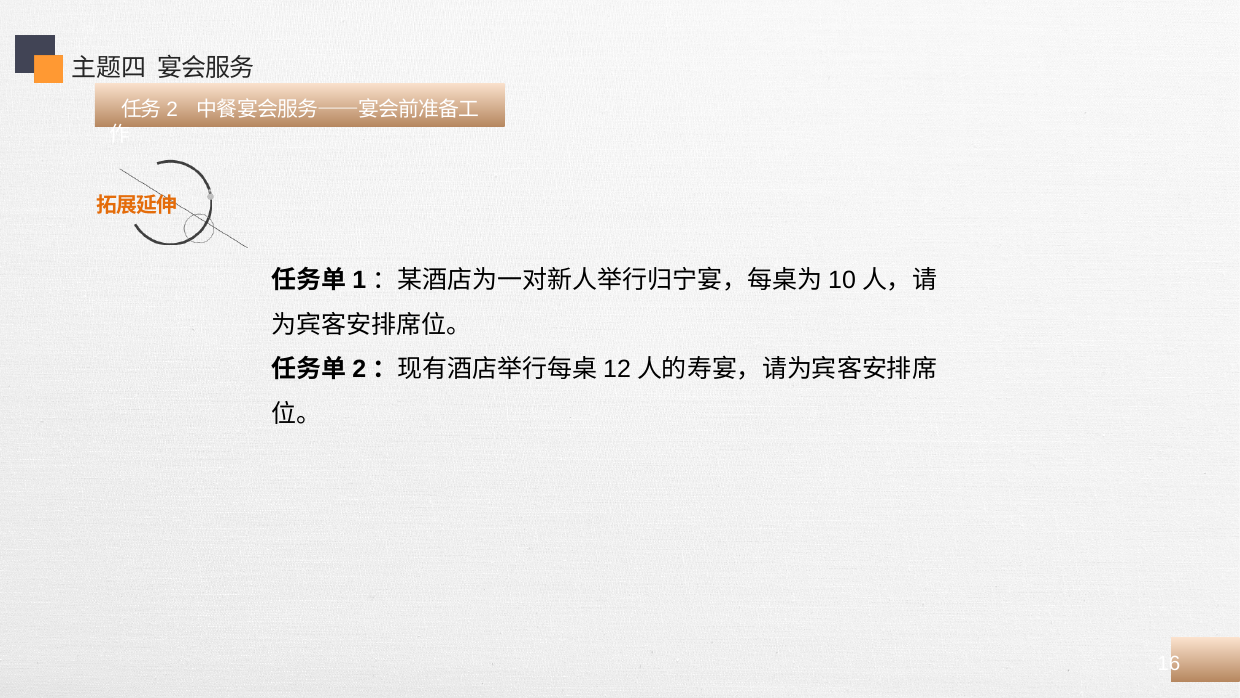

主题四  宴会服务

 任务2   中餐宴会服务——宴会前准备工作
任务单1：某酒店为一对新人举行归宁宴，每桌为10人，请为宾客安排席位。
任务单2：现有酒店举行每桌12人的寿宴，请为宾客安排席位。